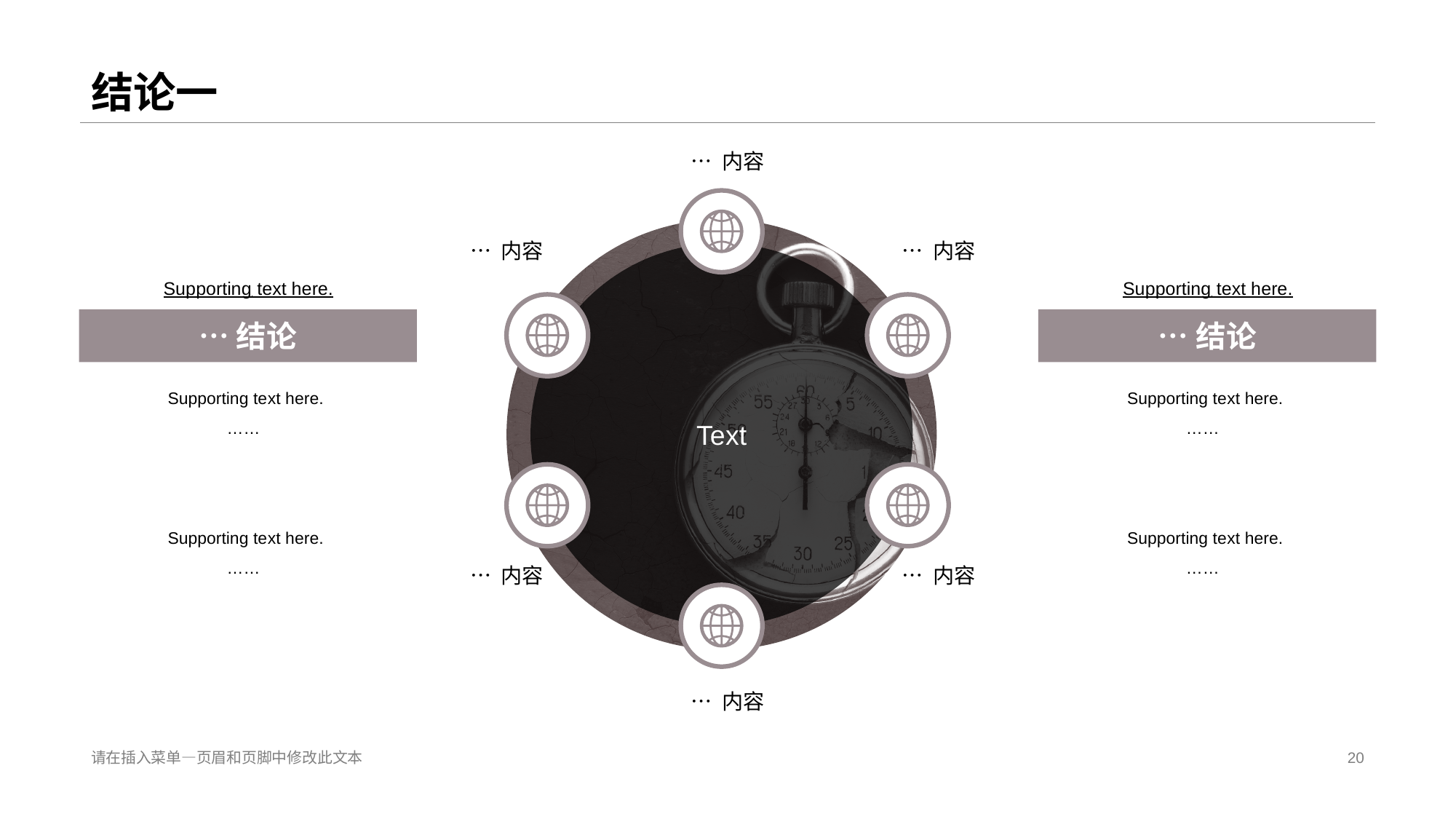

# 结论一
… 内容

… 内容
… 内容
Te xt
Supporting  text here.
Supporting  text here.

…结论
…结论
Supporting te xt here.
……
Supporting te xt here.
……

Supporting te xt here.
……
Supporting te xt here.
……
… 内容
… 内容

… 内容
请在插入菜单—页眉和页脚中修改此文本
20